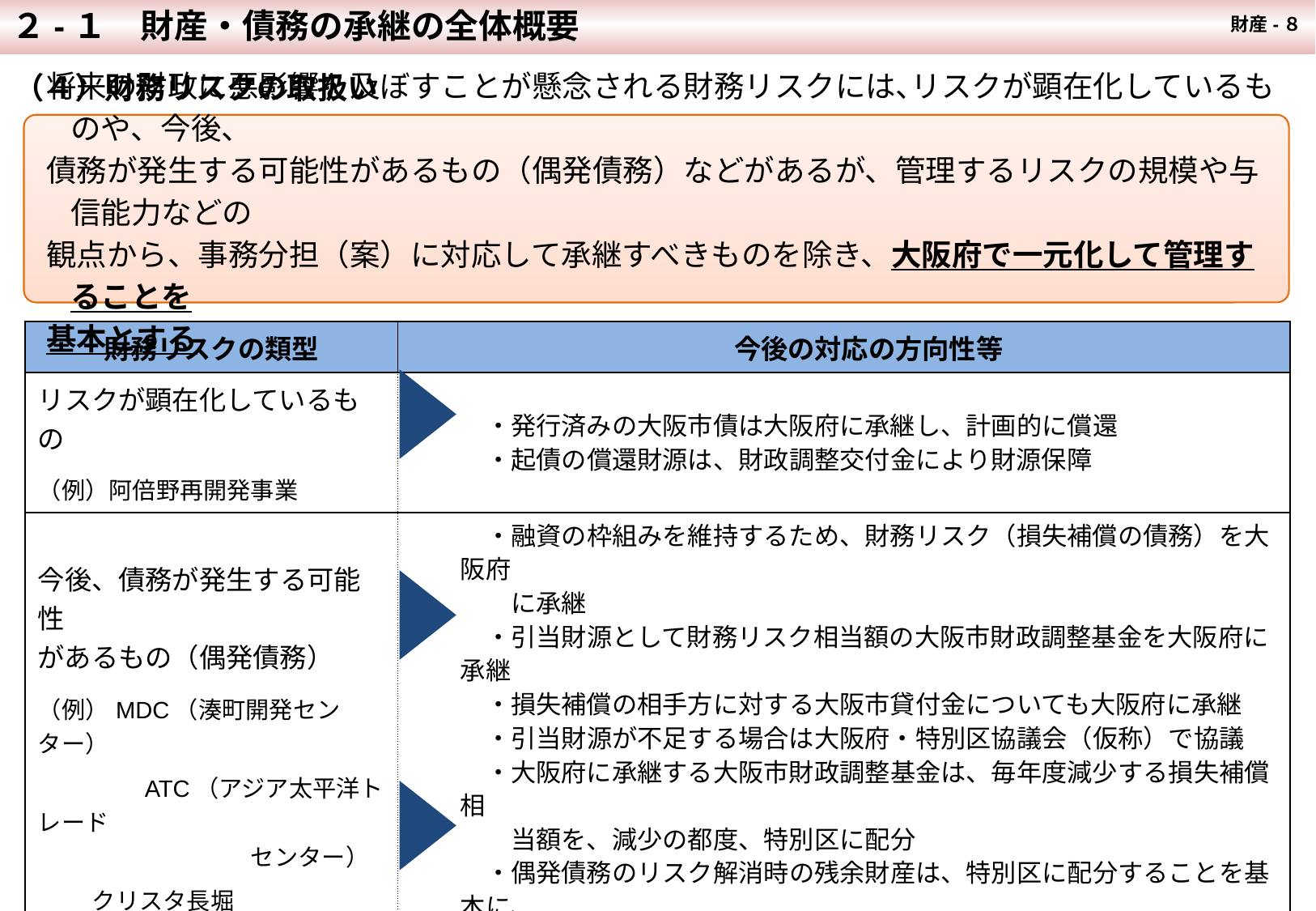

２-１　財産・債務の承継の全体概要
財産-８
（４）財務リスクの取扱い
将来の財政に悪影響を及ぼすことが懸念される財務リスクには､リスクが顕在化しているものや、今後、
債務が発生する可能性があるもの（偶発債務）などがあるが、管理するリスクの規模や与信能力などの
観点から、事務分担（案）に対応して承継すべきものを除き、大阪府で一元化して管理することを
基本とする

| 財務リスクの類型 |  | 今後の対応の方向性等 |
| --- | --- | --- |
| リスクが顕在化しているもの （例）阿倍野再開発事業 |  | ・発行済みの大阪市債は大阪府に承継し、計画的に償還 　・起債の償還財源は、財政調整交付金により財源保障 |
| 今後、債務が発生する可能性 があるもの（偶発債務） （例）MDC（湊町開発センター） 　　　　 　　　　 ATC（アジア太平洋トレード　 　　　　　　　　　センター） 　　　　 クリスタ長堀 |  | ・融資の枠組みを維持するため、財務リスク（損失補償の債務）を大阪府 　　に承継 　・引当財源として財務リスク相当額の大阪市財政調整基金を大阪府に承継 　・損失補償の相手方に対する大阪市貸付金についても大阪府に承継 　・引当財源が不足する場合は大阪府・特別区協議会（仮称）で協議 　・大阪府に承継する大阪市財政調整基金は、毎年度減少する損失補償相 　　当額を、減少の都度、特別区に配分 　・偶発債務のリスク解消時の残余財産は、特別区に配分することを基本に、 　　大阪府・特別区協議会（仮称）で協議の上、決定 |
| 特別会計所管事業 |  | ・それぞれの会計ごとに、現在実施している経営計画等に基づいた取り組みを 　　進めた上で、各事業を承継した事業主体において対応 |